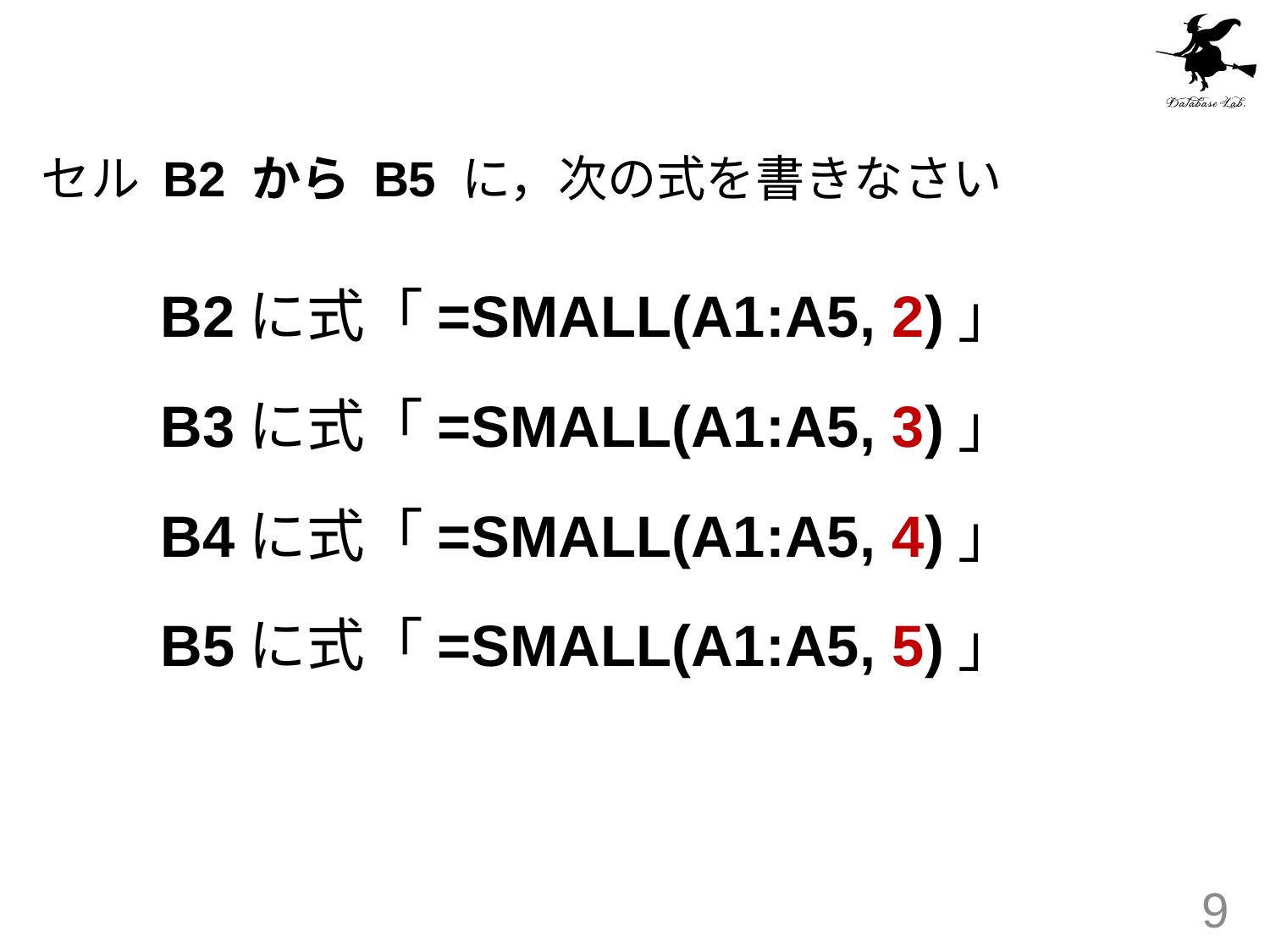

#
セル B2 から B5 に，次の式を書きなさい
B2に式「=SMALL(A1:A5, 2)」
B3に式「=SMALL(A1:A5, 3)」
B4に式「=SMALL(A1:A5, 4)」
B5に式「=SMALL(A1:A5, 5)」
9